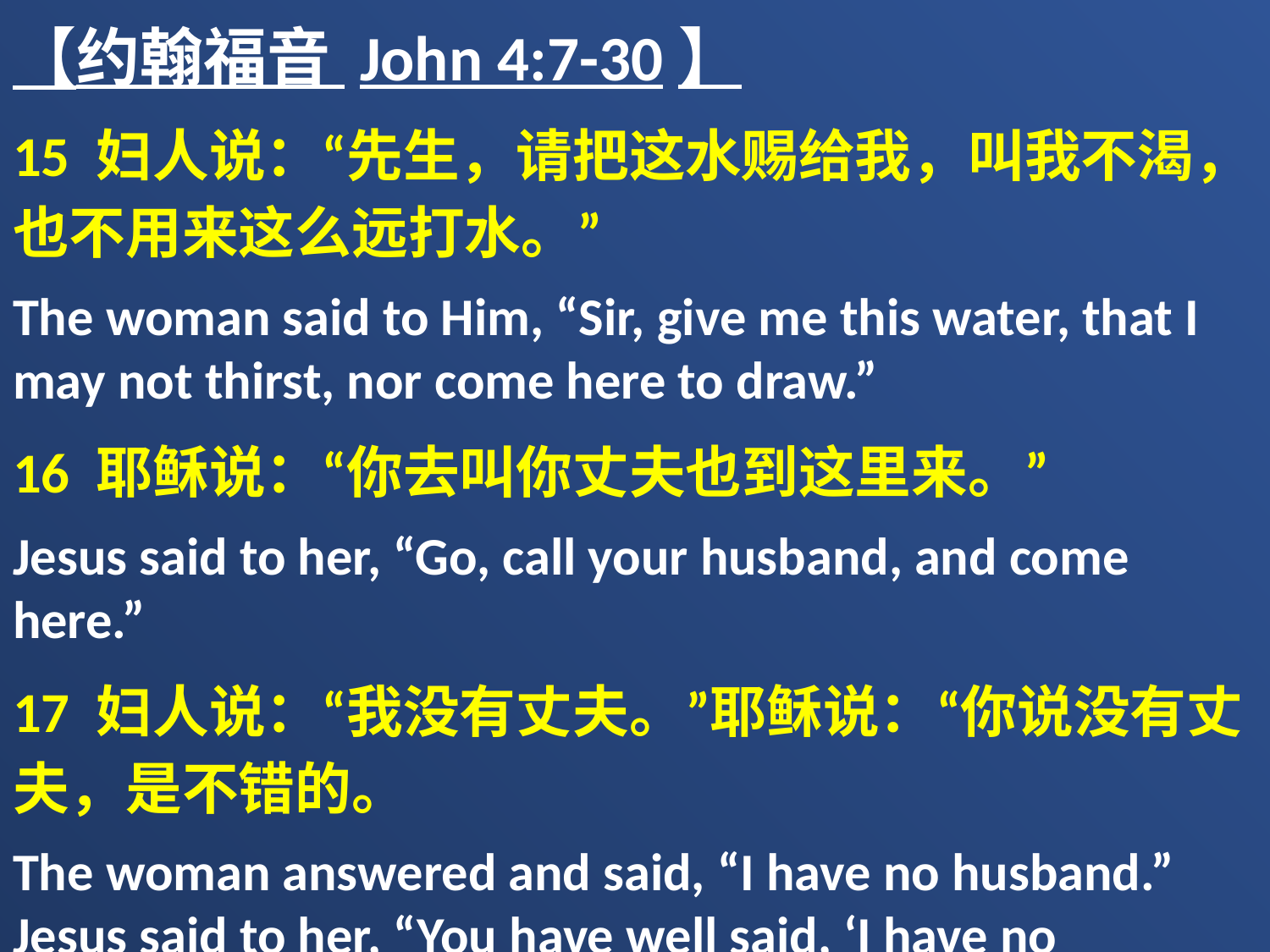

【约翰福音 John 4:7-30】
15 妇人说：“先生，请把这水赐给我，叫我不渴，也不用来这么远打水。”
The woman said to Him, “Sir, give me this water, that I may not thirst, nor come here to draw.”
16 耶稣说：“你去叫你丈夫也到这里来。”
Jesus said to her, “Go, call your husband, and come here.”
17 妇人说：“我没有丈夫。”耶稣说：“你说没有丈夫，是不错的。
The woman answered and said, “I have no husband.” Jesus said to her, “You have well said, ‘I have no husband,’